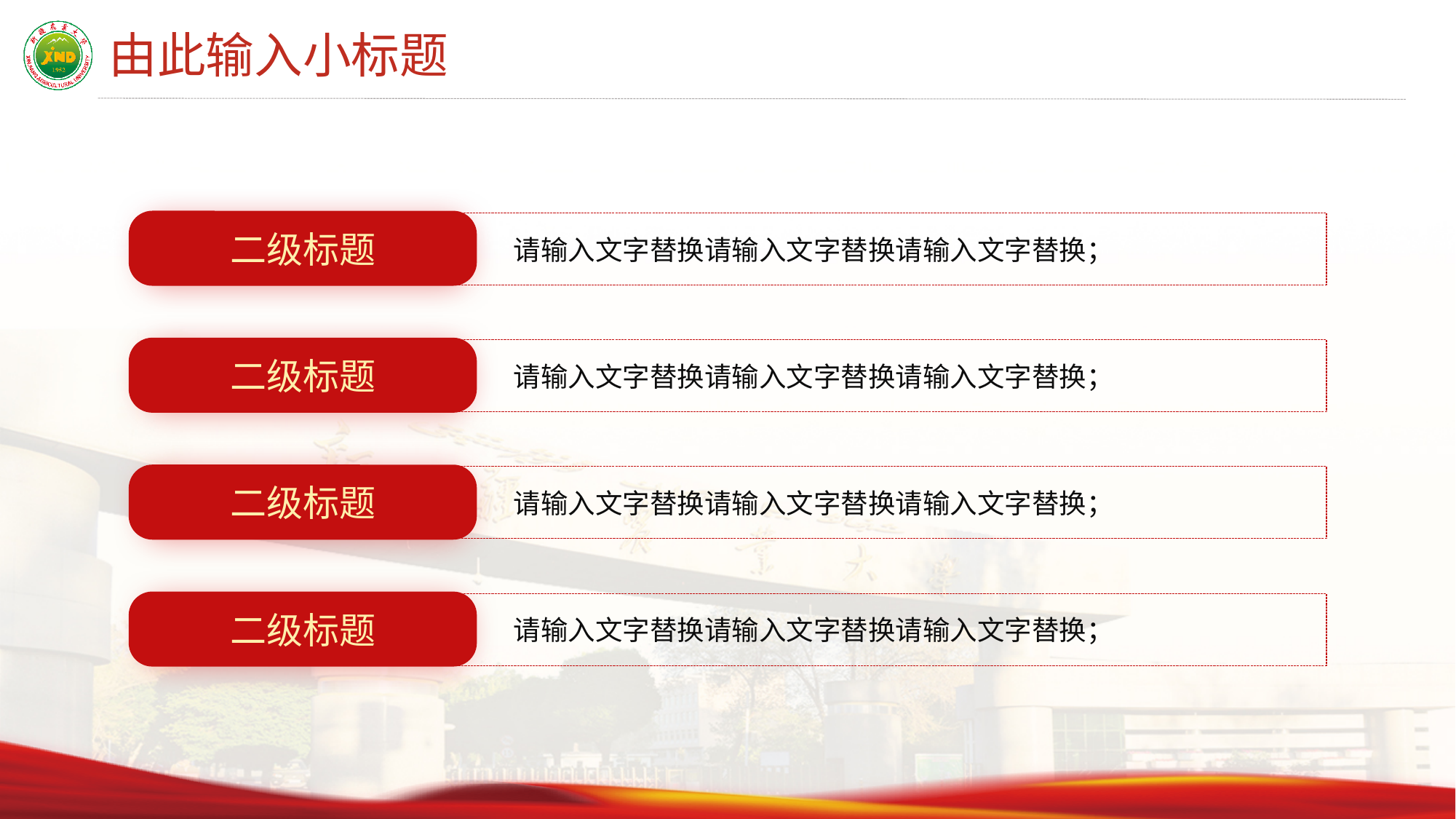

由此输入小标题
二级标题

请输入文字替换请输入文字替换请输入文字替换；
二级标题

请输入文字替换请输入文字替换请输入文字替换；
二级标题

请输入文字替换请输入文字替换请输入文字替换；
二级标题

请输入文字替换请输入文字替换请输入文字替换；